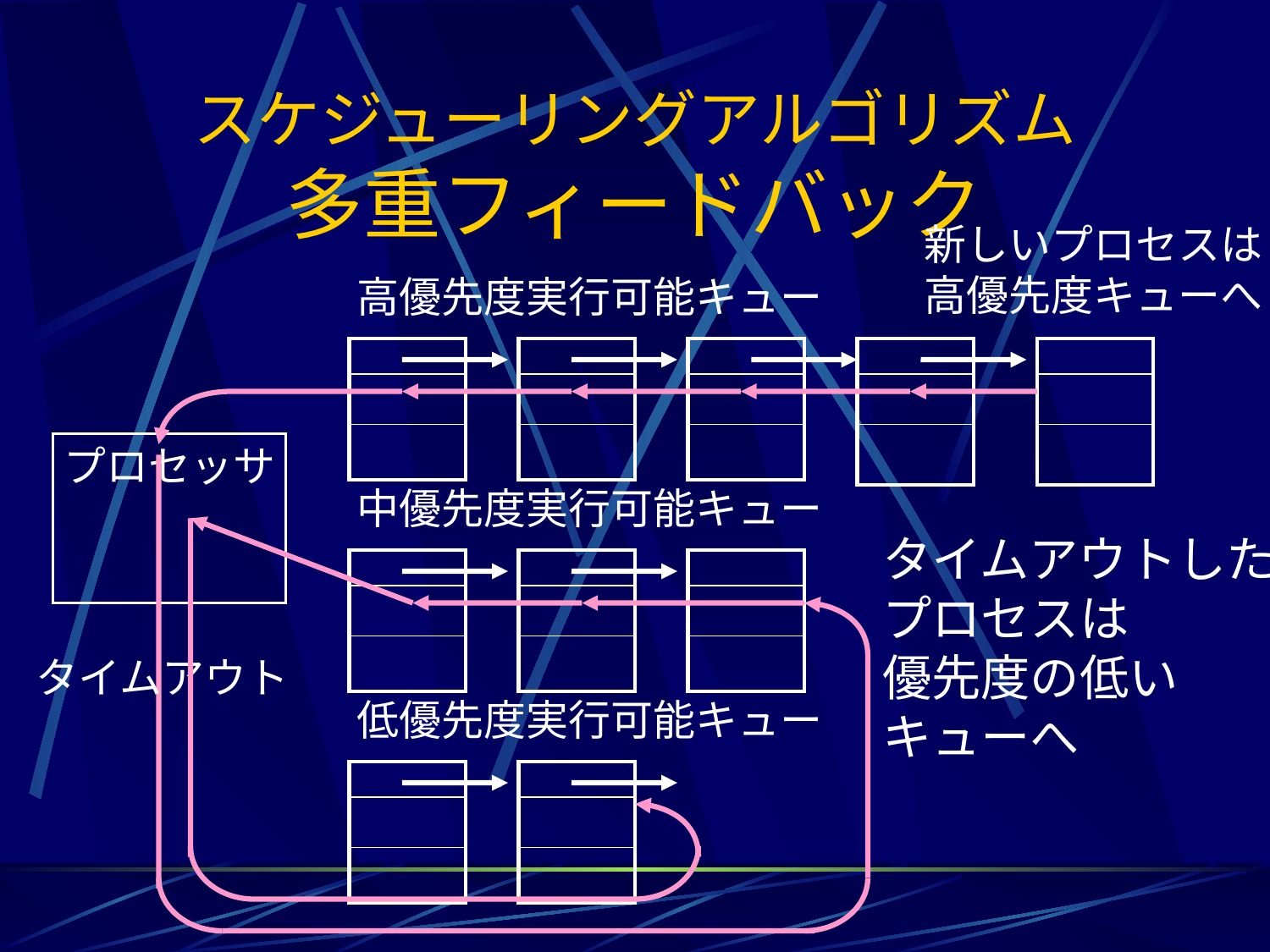

# スケジューリングアルゴリズム 多重フィードバック
新しいプロセスは
高優先度キューへ
高優先度実行可能キュー
|  |
| --- |
|  |
|  |
|  |
| --- |
|  |
|  |
|  |
| --- |
|  |
|  |
|  |
| --- |
|  |
|  |
|  |
| --- |
|  |
|  |

プロセッサ

タイムアウト
中優先度実行可能キュー

タイムアウトした
プロセスは
優先度の低い
キューへ
|  |
| --- |
|  |
|  |
|  |
| --- |
|  |
|  |
|  |
| --- |
|  |
|  |

低優先度実行可能キュー
|  |
| --- |
|  |
|  |
|  |
| --- |
|  |
|  |